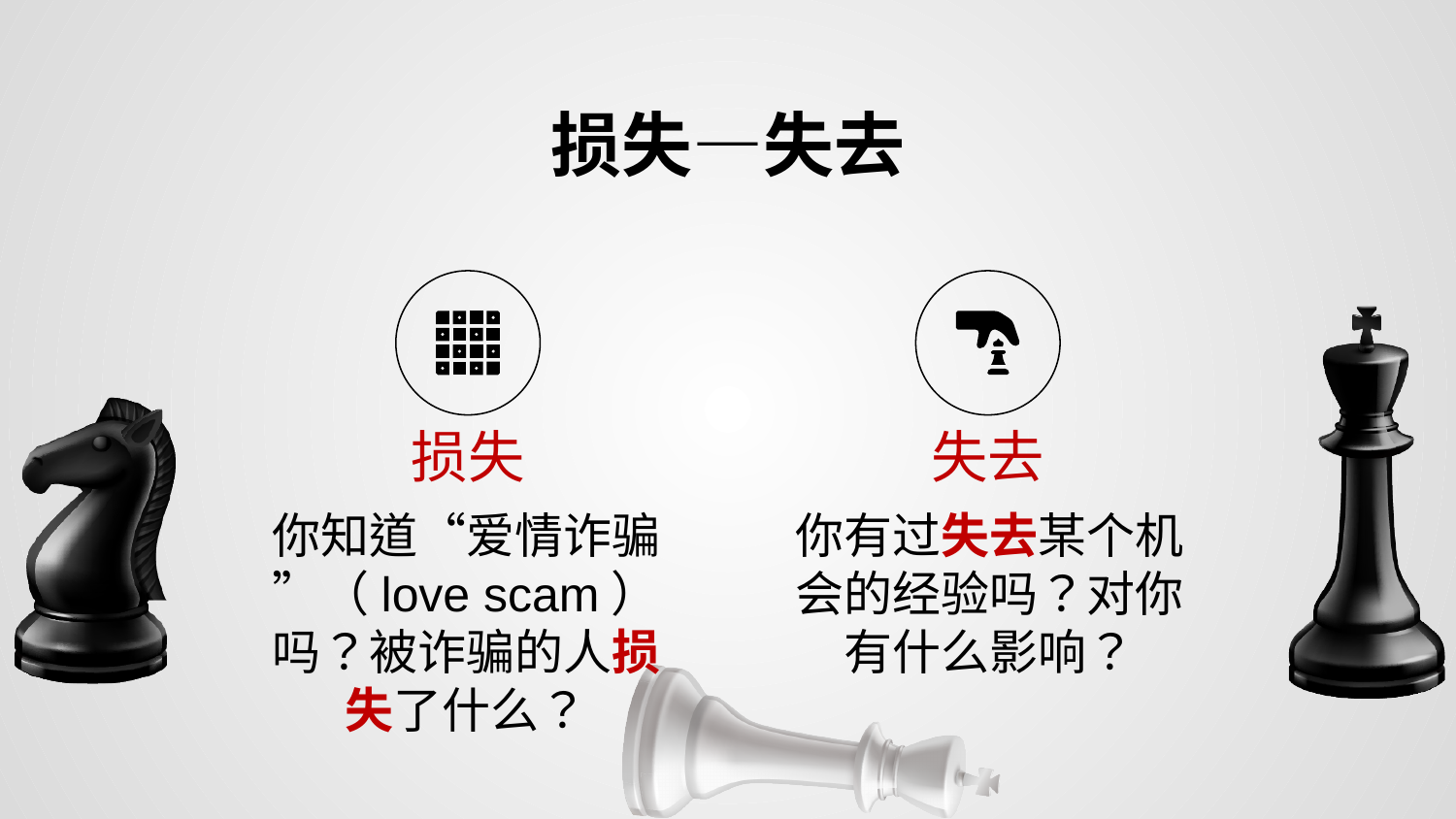

# 损失—失去

损失
失去
你知道“爱情诈骗”（love scam）吗？被诈骗的人损失了什么？
你有过失去某个机会的经验吗？对你有什么影响？